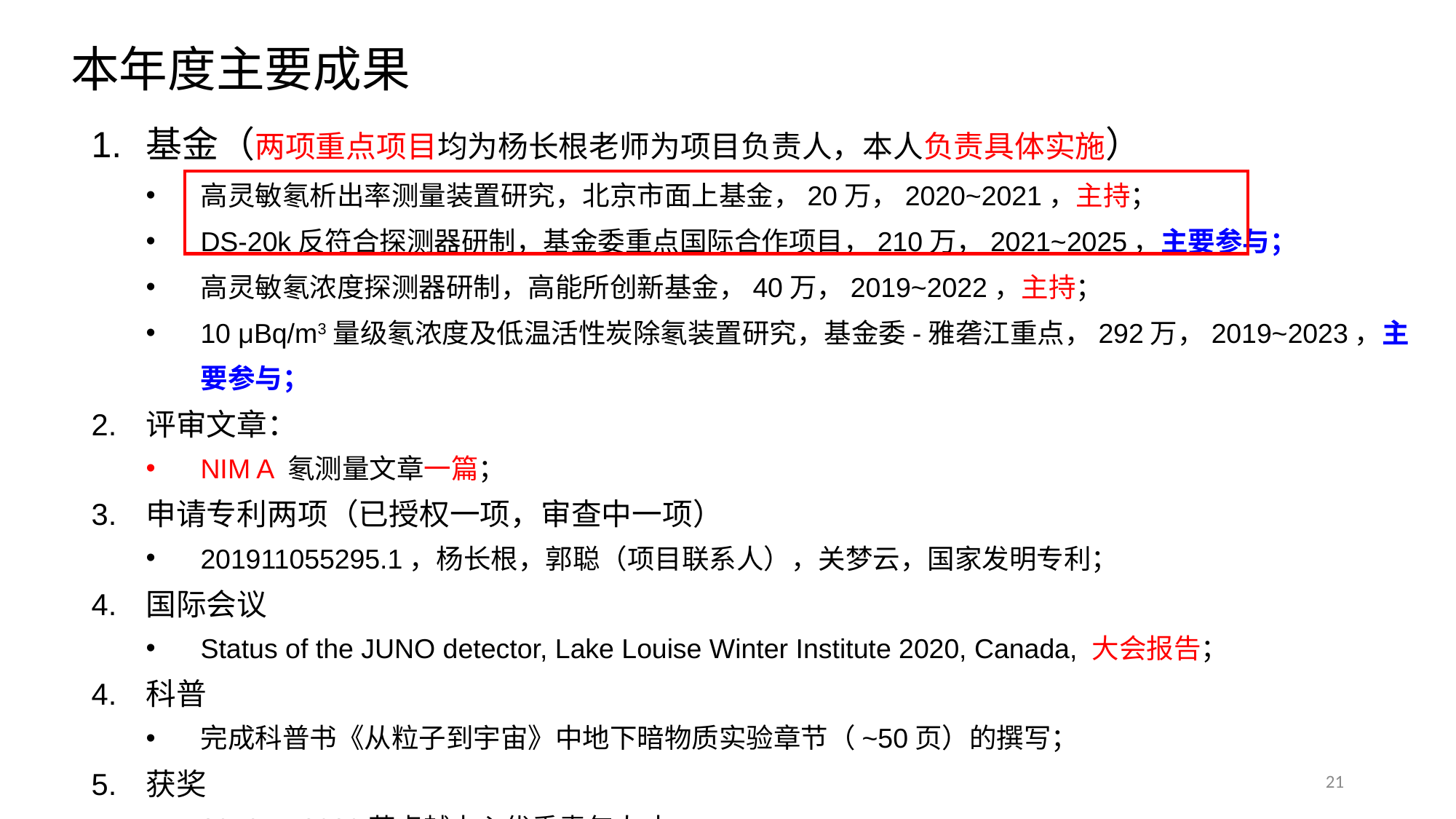

本年度主要成果
基金（两项重点项目均为杨长根老师为项目负责人，本人负责具体实施）
高灵敏氡析出率测量装置研究，北京市面上基金，20万，2020~2021，主持；
DS-20k反符合探测器研制，基金委重点国际合作项目，210万，2021~2025，主要参与；
高灵敏氡浓度探测器研制，高能所创新基金，40万，2019~2022，主持；
10 μBq/m3量级氡浓度及低温活性炭除氡装置研究，基金委-雅砻江重点，292万，2019~2023，主要参与；
评审文章：
NIM A 氡测量文章一篇；
申请专利两项（已授权一项，审查中一项）
201911055295.1，杨长根，郭聪（项目联系人），关梦云，国家发明专利；
国际会议
Status of the JUNO detector, Lake Louise Winter Institute 2020, Canada, 大会报告；
科普
完成科普书《从粒子到宇宙》中地下暗物质实验章节（~50页）的撰写；
获奖
2019、2020获卓越中心优秀青年人才；

21